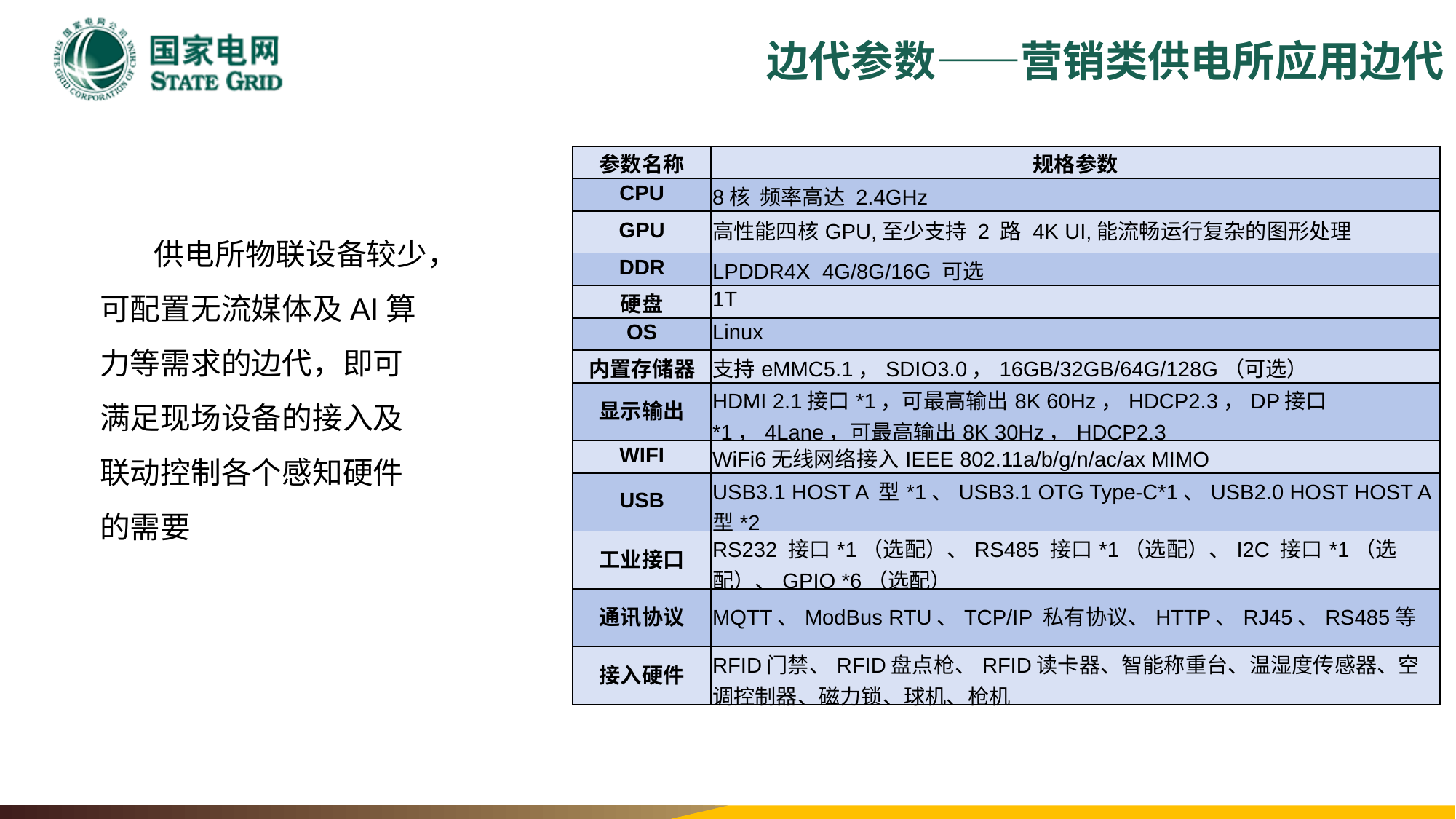

边代参数——营销类供电所应用边代
| 参数名称 | 规格参数 |
| --- | --- |
| CPU | 8核 频率高达 2.4GHz |
| GPU | 高性能四核GPU,至少支持 2 路 4K UI,能流畅运行复杂的图形处理 |
| DDR | LPDDR4X 4G/8G/16G 可选 |
| 硬盘 | 1T |
| OS | Linux |
| 内置存储器 | 支持eMMC5.1，SDIO3.0，16GB/32GB/64G/128G（可选） |
| 显示输出 | HDMI 2.1接口\*1，可最高输出8K 60Hz，HDCP2.3，DP接口\*1，4Lane，可最高输出8K 30Hz，HDCP2.3 |
| WIFI | WiFi6无线网络接入IEEE 802.11a/b/g/n/ac/ax MIMO |
| USB | USB3.1 HOST A 型\*1、USB3.1 OTG Type-C\*1、USB2.0 HOST HOST A 型\*2 |
| 工业接口 | RS232 接口\*1（选配）、RS485 接口\*1（选配）、I2C 接口\*1（选配）、GPIO \*6（选配） |
| 通讯协议 | MQTT、ModBus RTU、TCP/IP 私有协议、HTTP、RJ45、RS485等 |
| 接入硬件 | RFID门禁、RFID盘点枪、RFID读卡器、智能称重台、温湿度传感器、空调控制器、磁力锁、球机、枪机 |
       供电所物联设备较少，可配置无流媒体及AI算力等需求的边代，即可满足现场设备的接入及联动控制各个感知硬件的需要